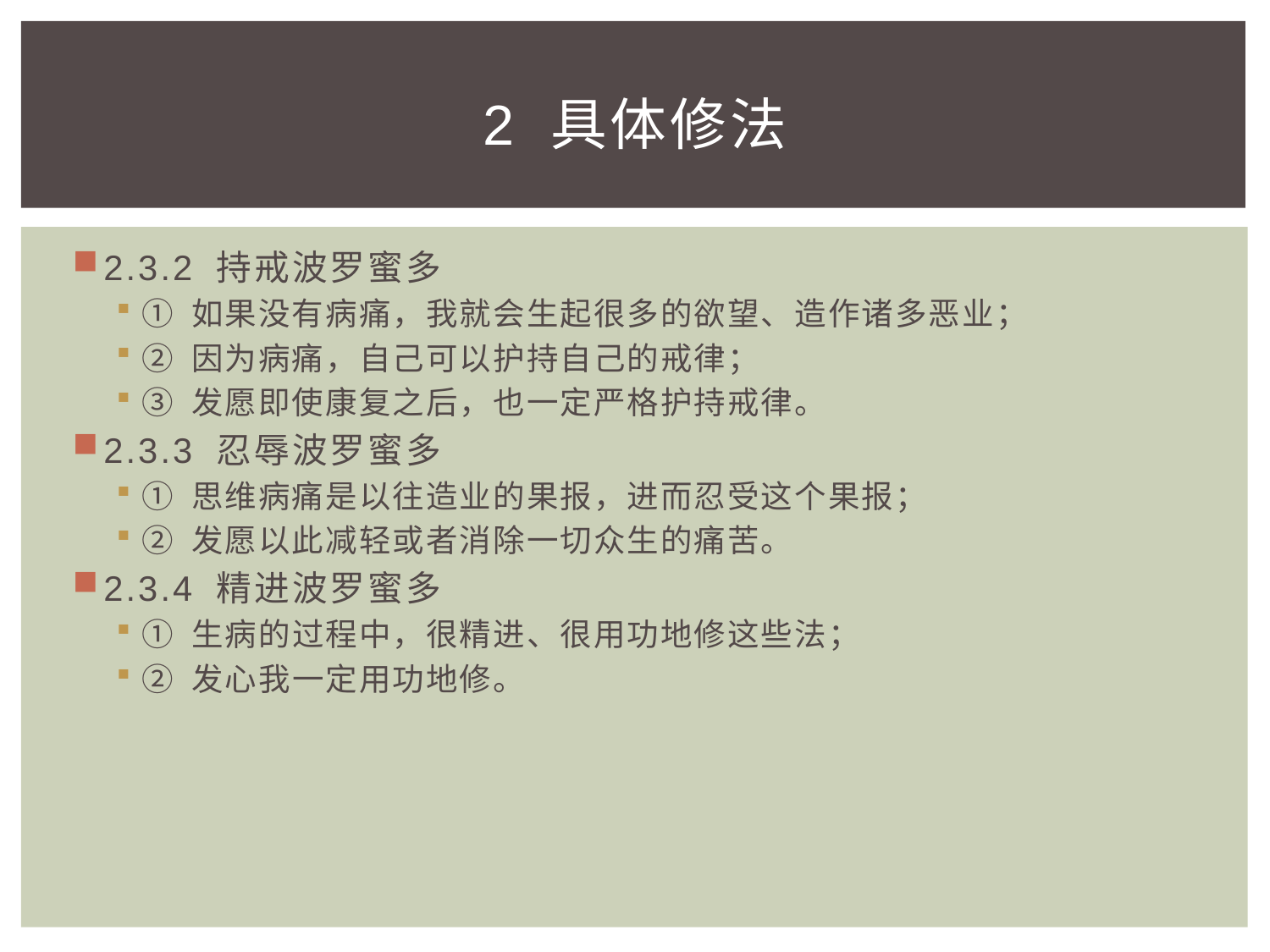

# 2 具体修法
2.3.2 持戒波罗蜜多
① 如果没有病痛，我就会生起很多的欲望、造作诸多恶业；
② 因为病痛，自己可以护持自己的戒律；
③ 发愿即使康复之后，也一定严格护持戒律。
2.3.3 忍辱波罗蜜多
① 思维病痛是以往造业的果报，进而忍受这个果报；
② 发愿以此减轻或者消除一切众生的痛苦。
2.3.4 精进波罗蜜多
① 生病的过程中，很精进、很用功地修这些法；
② 发心我一定用功地修。